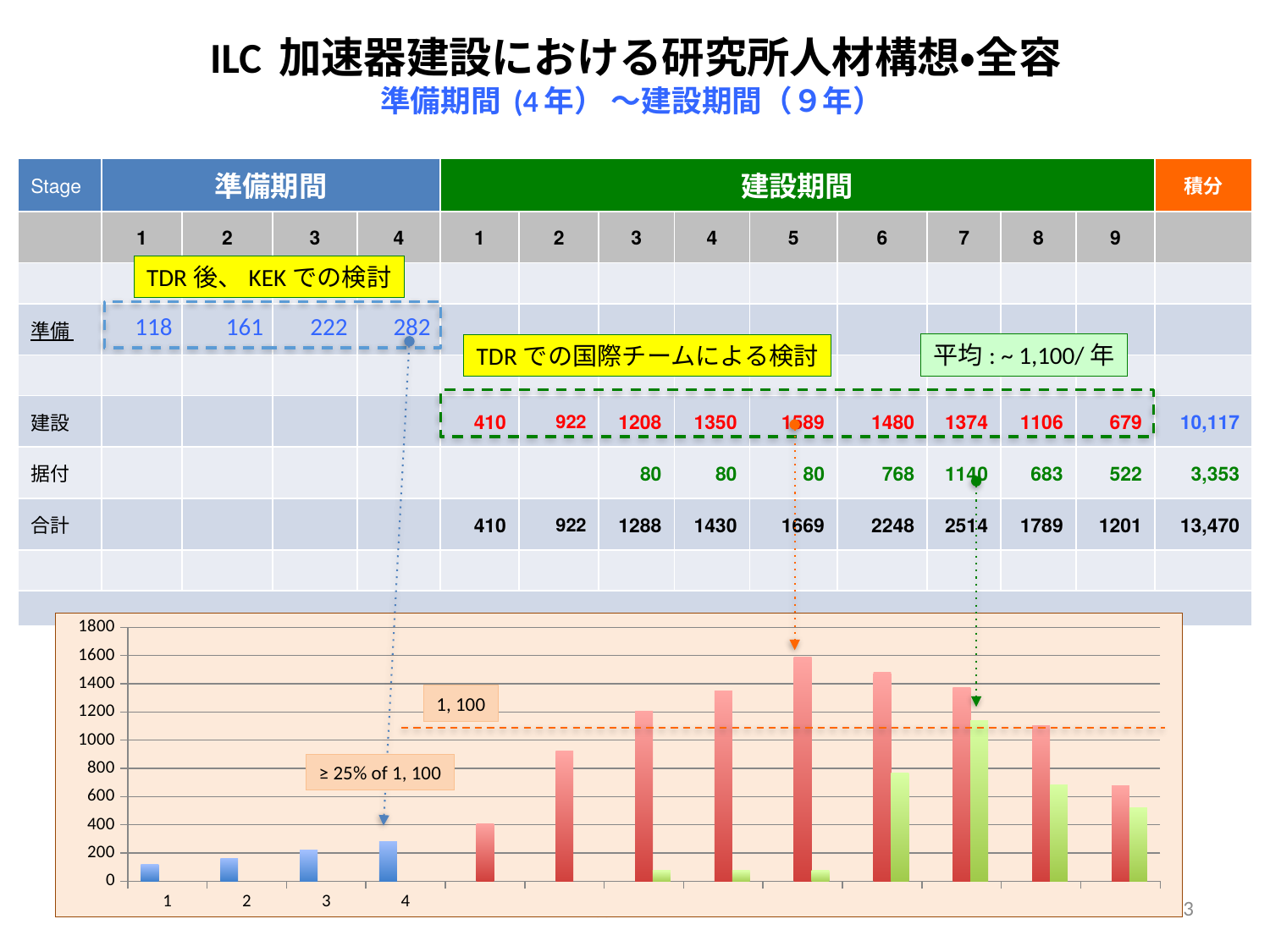

# ILC 加速器建設における研究所人材構想・全容 準備期間 (4年） 〜建設期間（９年）
| Stage | 準備期間 |  |  |  | 建設期間 |  |  |  |  |  |  |  |  | 積分 |
| --- | --- | --- | --- | --- | --- | --- | --- | --- | --- | --- | --- | --- | --- | --- |
|  | 1 | 2 | 3 | 4 | 1 | 2 | 3 | 4 | 5 | 6 | 7 | 8 | 9 |  |
|  |  |  |  |  |  |  |  |  |  |  |  |  |  |  |
| 準備 | 118 | 161 | 222 | 282 |  |  |  |  |  |  |  |  |  |  |
|  |  |  |  |  |  |  |  |  |  |  |  |  |  |  |
| 建設 |  |  |  |  | 410 | 922 | 1208 | 1350 | 1589 | 1480 | 1374 | 1106 | 679 | 10,117 |
| 据付 |  |  |  |  |  |  | 80 | 80 | 80 | 768 | 1140 | 683 | 522 | 3,353 |
| 合計 |  |  |  |  | 410 | 922 | 1288 | 1430 | 1669 | 2248 | 2514 | 1789 | 1201 | 13,470 |
|  |  |  |  |  |  |  |  |  |  |  |  |  |  |  |
|  |  |  |  |  |  |  |  |  |  |  |  |  |  |  |
TDR後、KEKでの検討

平均: ~ 1,100/年
TDRでの国際チームによる検討

### Chart

| Category |  |  |  |
|---|---|---|---|
1, 100
≥ 25% of 1, 100
AY-2015/11/17b
ILC加速器建設への人材
13